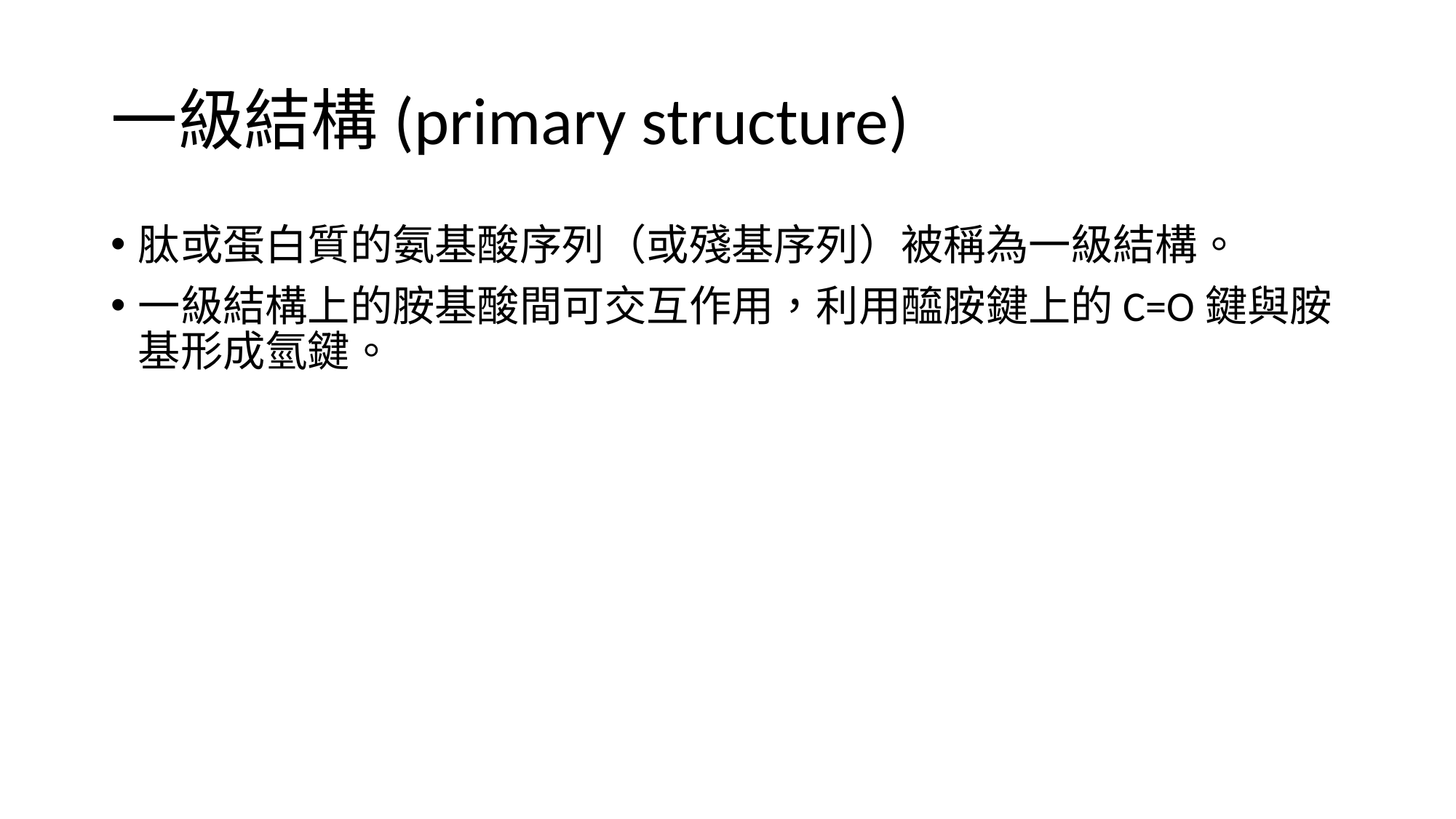

一級結構(primary structure)
肽或蛋白質的氨基酸序列（或殘基序列）被稱為一級結構。
一級結構上的胺基酸間可交互作用，利用醯胺鍵上的C=O鍵與胺基形成氫鍵。